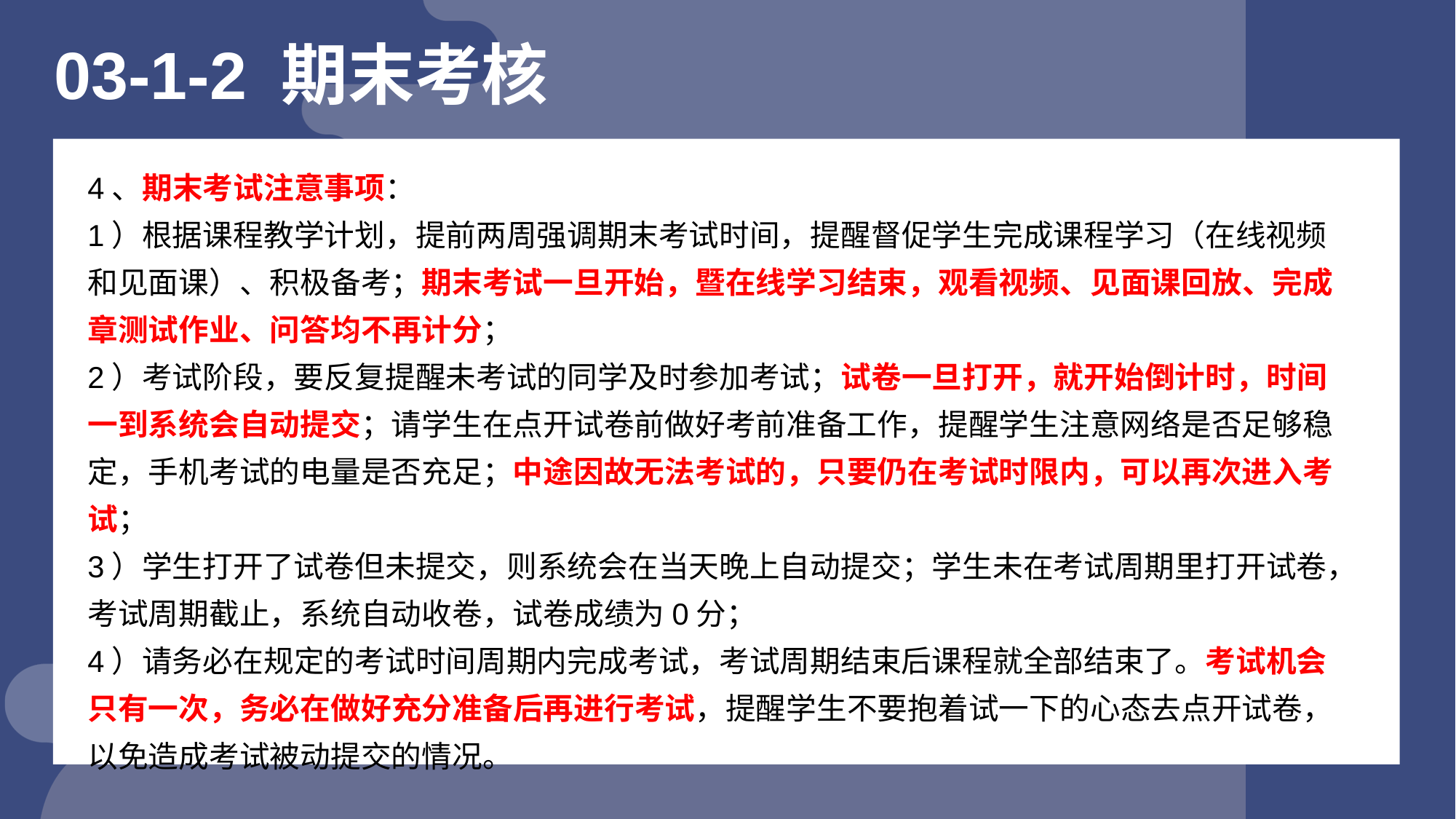

03-1-2 期末考核

4、期末考试注意事项：
1）根据课程教学计划，提前两周强调期末考试时间，提醒督促学生完成课程学习（在线视频和见面课）、积极备考；期末考试一旦开始，暨在线学习结束，观看视频、见面课回放、完成章测试作业、问答均不再计分；
2）考试阶段，要反复提醒未考试的同学及时参加考试；试卷一旦打开，就开始倒计时，时间一到系统会自动提交；请学生在点开试卷前做好考前准备工作，提醒学生注意网络是否足够稳定，手机考试的电量是否充足；中途因故无法考试的，只要仍在考试时限内，可以再次进入考试；
3）学生打开了试卷但未提交，则系统会在当天晚上自动提交；学生未在考试周期里打开试卷，考试周期截止，系统自动收卷，试卷成绩为0分；
4）请务必在规定的考试时间周期内完成考试，考试周期结束后课程就全部结束了。考试机会只有一次，务必在做好充分准备后再进行考试，提醒学生不要抱着试一下的心态去点开试卷，以免造成考试被动提交的情况。